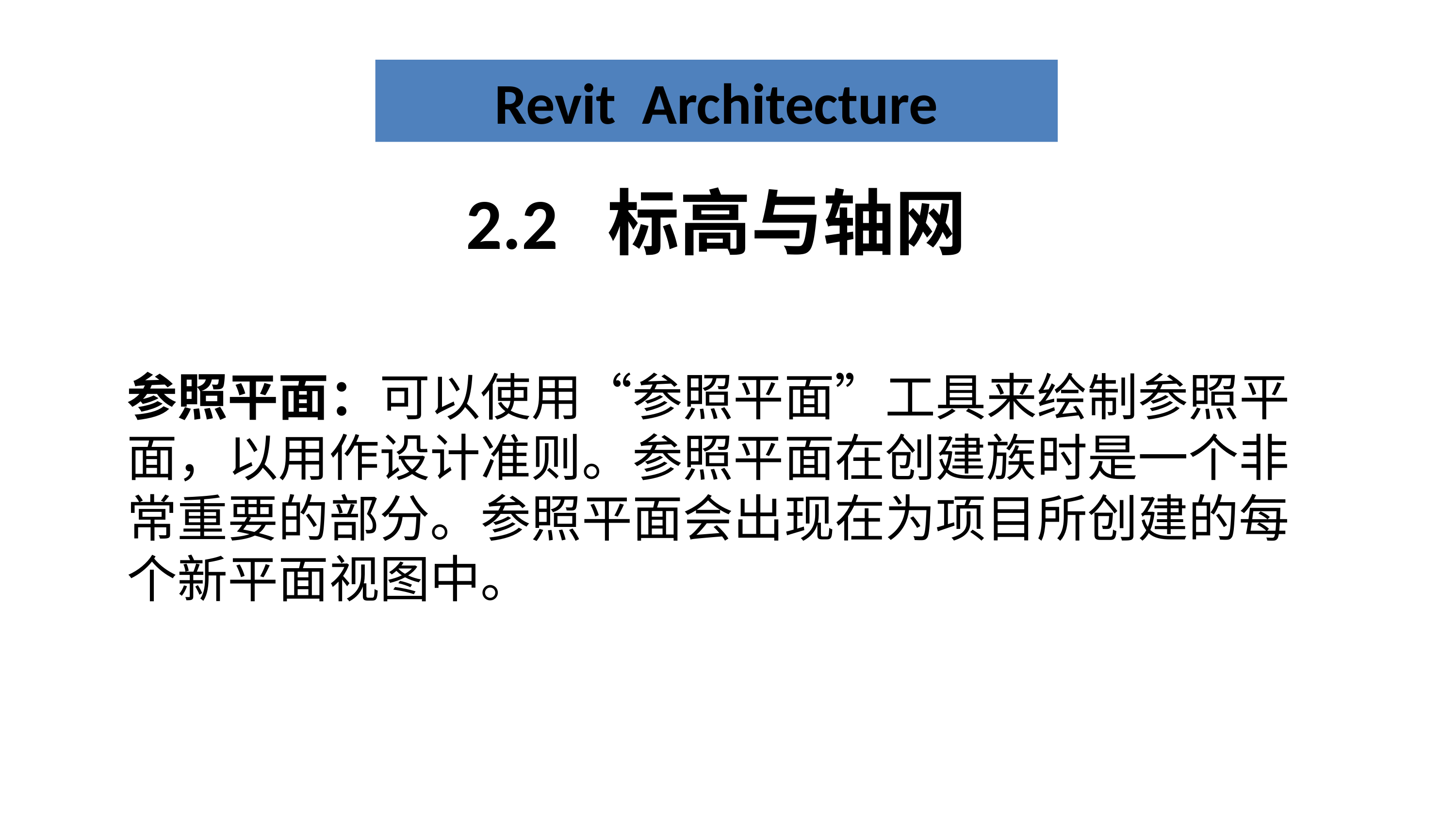

Revit  Architecture
2.2  标高与轴网
参照平面：可以使用“参照平面”工具来绘制参照平面，以用作设计准则。参照平面在创建族时是一个非常重要的部分。参照平面会出现在为项目所创建的每个新平面视图中。